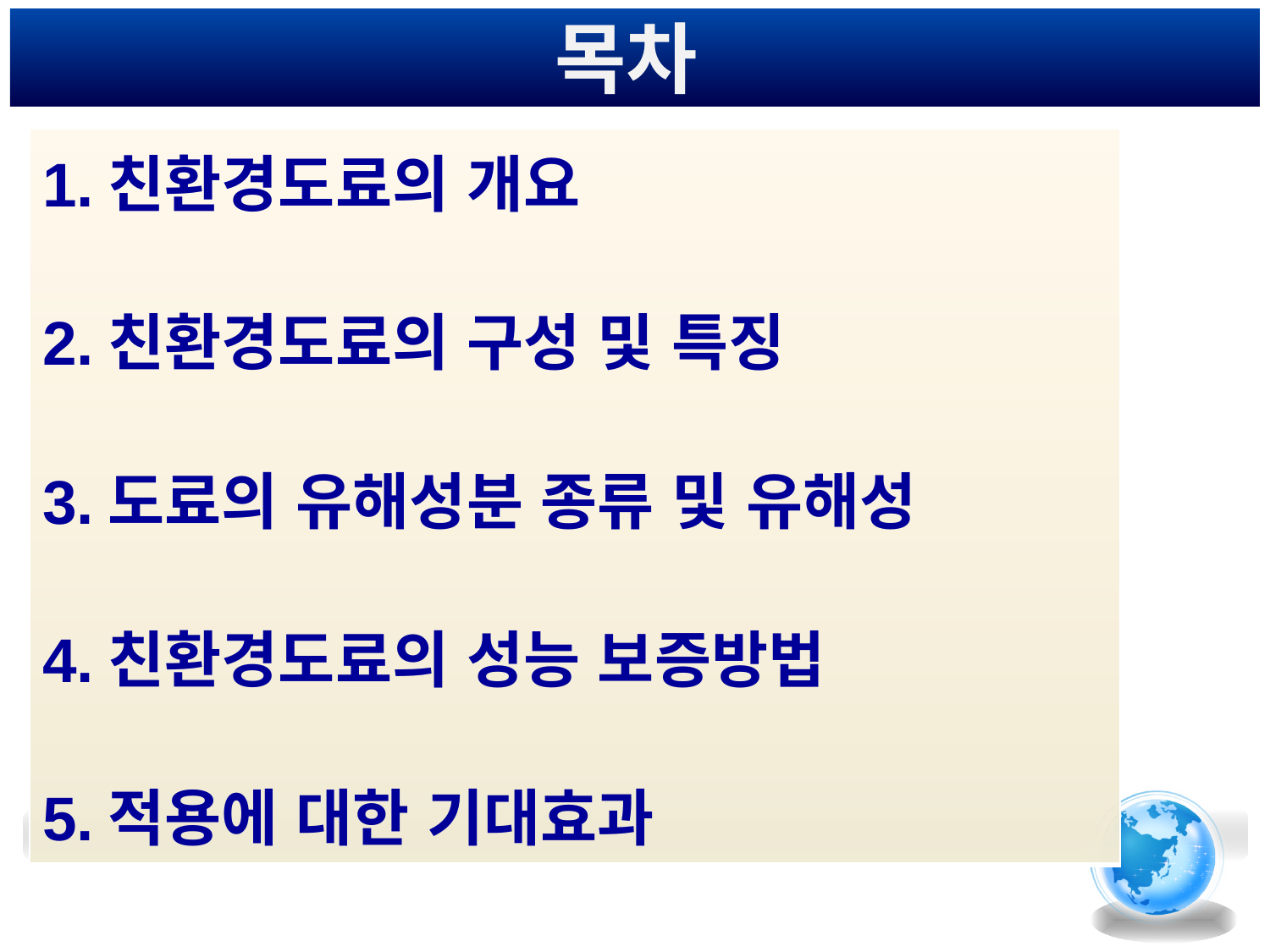

# 목차
| 1.친환경도료의 개요 2.친환경도료의 구성 및 특징 3.도료의 유해성분 종류 및 유해성 4.친환경도료의 성능 보증방법 5.적용에 대한 기대효과 |
| --- |